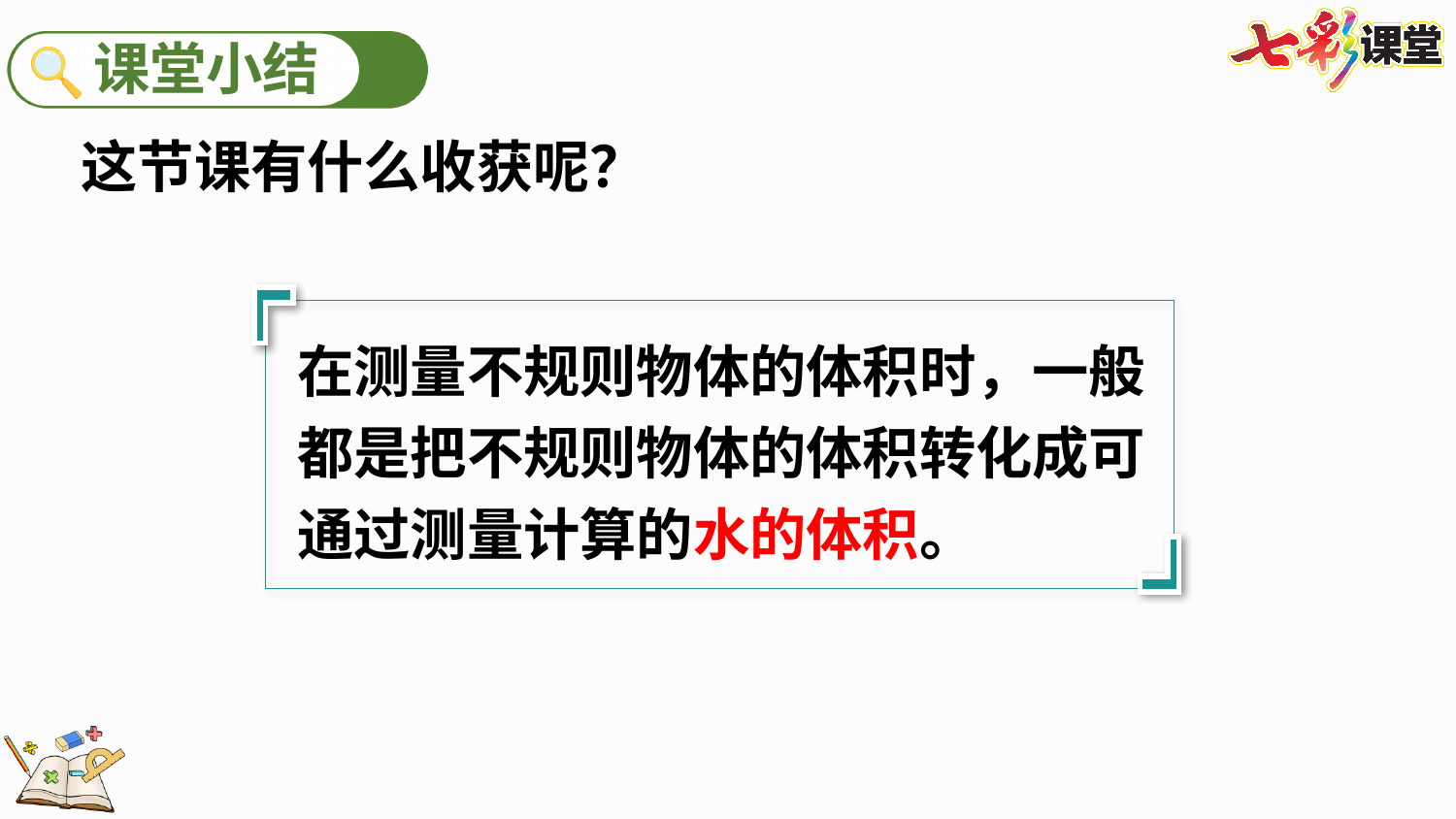

这节课有什么收获呢？

在测量不规则物体的体积时，一般都是把不规则物体的体积转化成可通过测量计算的水的体积。